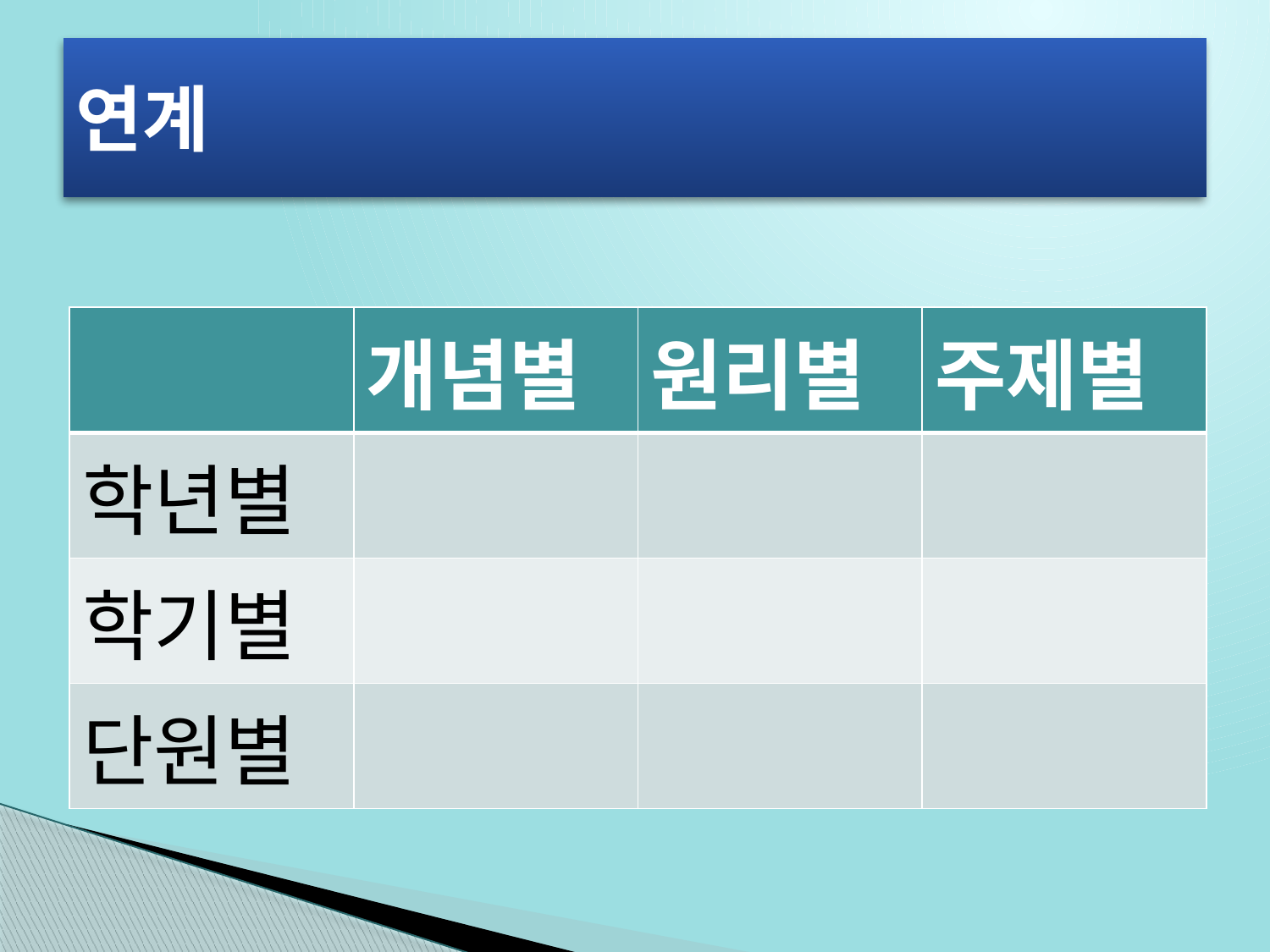

# 연계
|  | 개념별 | 원리별 | 주제별 |
| --- | --- | --- | --- |
| 학년별 |  |  |  |
| 학기별 |  |  |  |
| 단원별 |  |  |  |